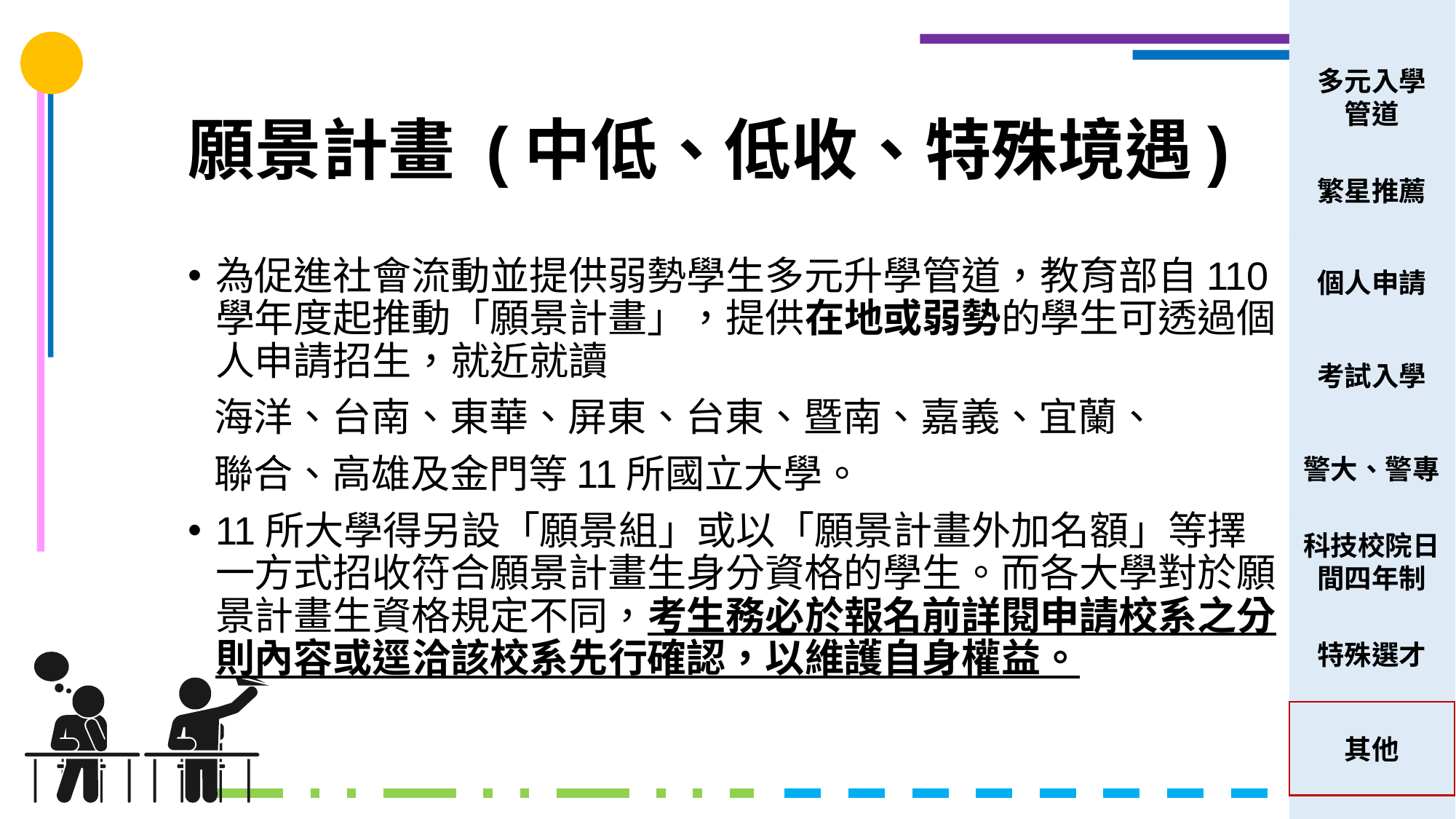

# 願景計畫 (中低、低收、特殊境遇)
為促進社會流動並提供弱勢學生多元升學管道，教育部自110學年度起推動「願景計畫」，提供在地或弱勢的學生可透過個人申請招生，就近就讀
  海洋、台南、東華、屏東、台東、暨南、嘉義、宜蘭、
  聯合、高雄及金門等11所國立大學。
11所大學得另設「願景組」或以「願景計畫外加名額」等擇一方式招收符合願景計畫生身分資格的學生。而各大學對於願景計畫生資格規定不同，考生務必於報名前詳閱申請校系之分則內容或逕洽該校系先行確認，以維護自身權益。